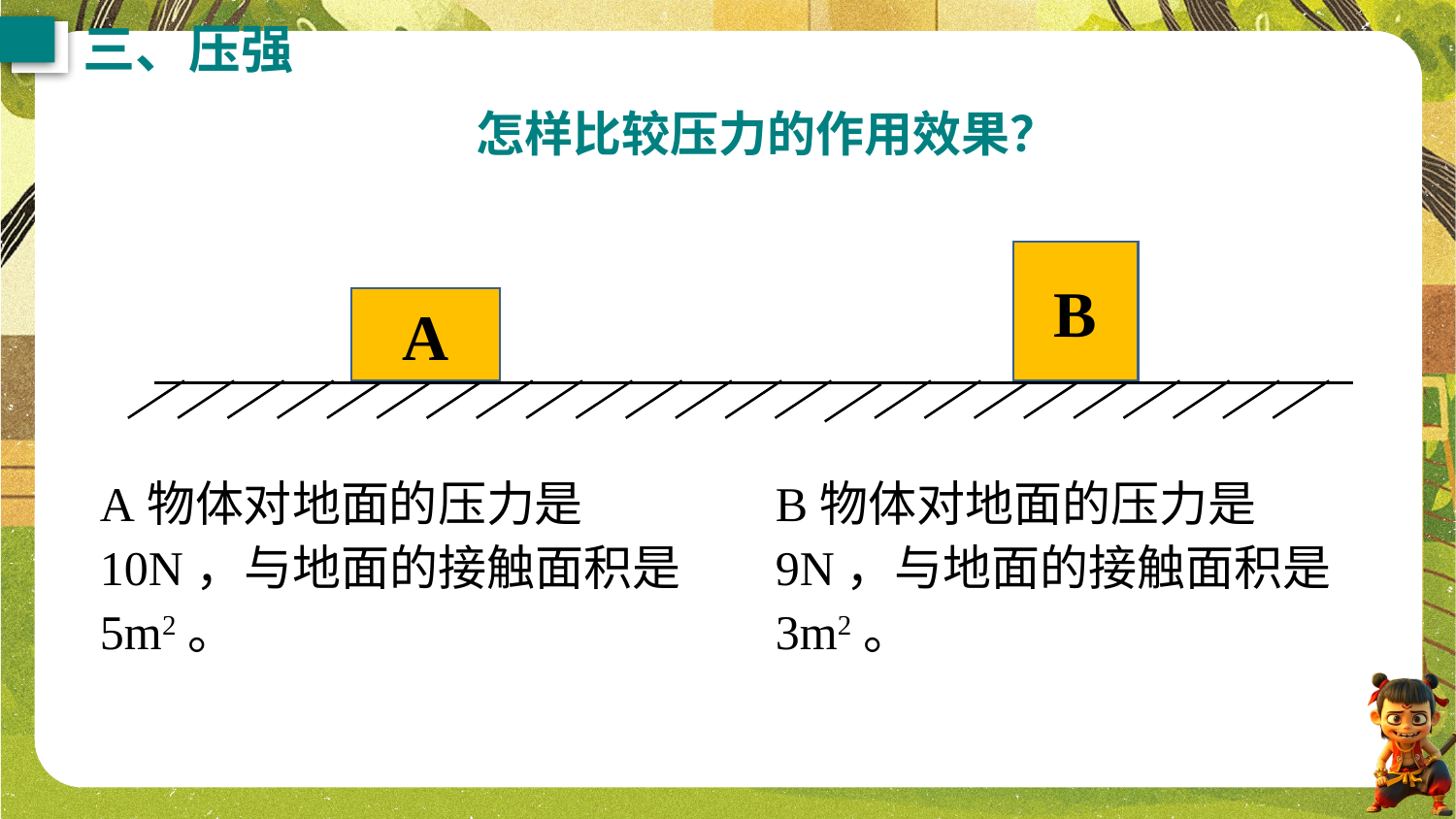

三、压强

怎样比较压力的作用效果？
B
A
A物体对地面的压力是10N，与地面的接触面积是5m2。
B物体对地面的压力是9N，与地面的接触面积是3m2。